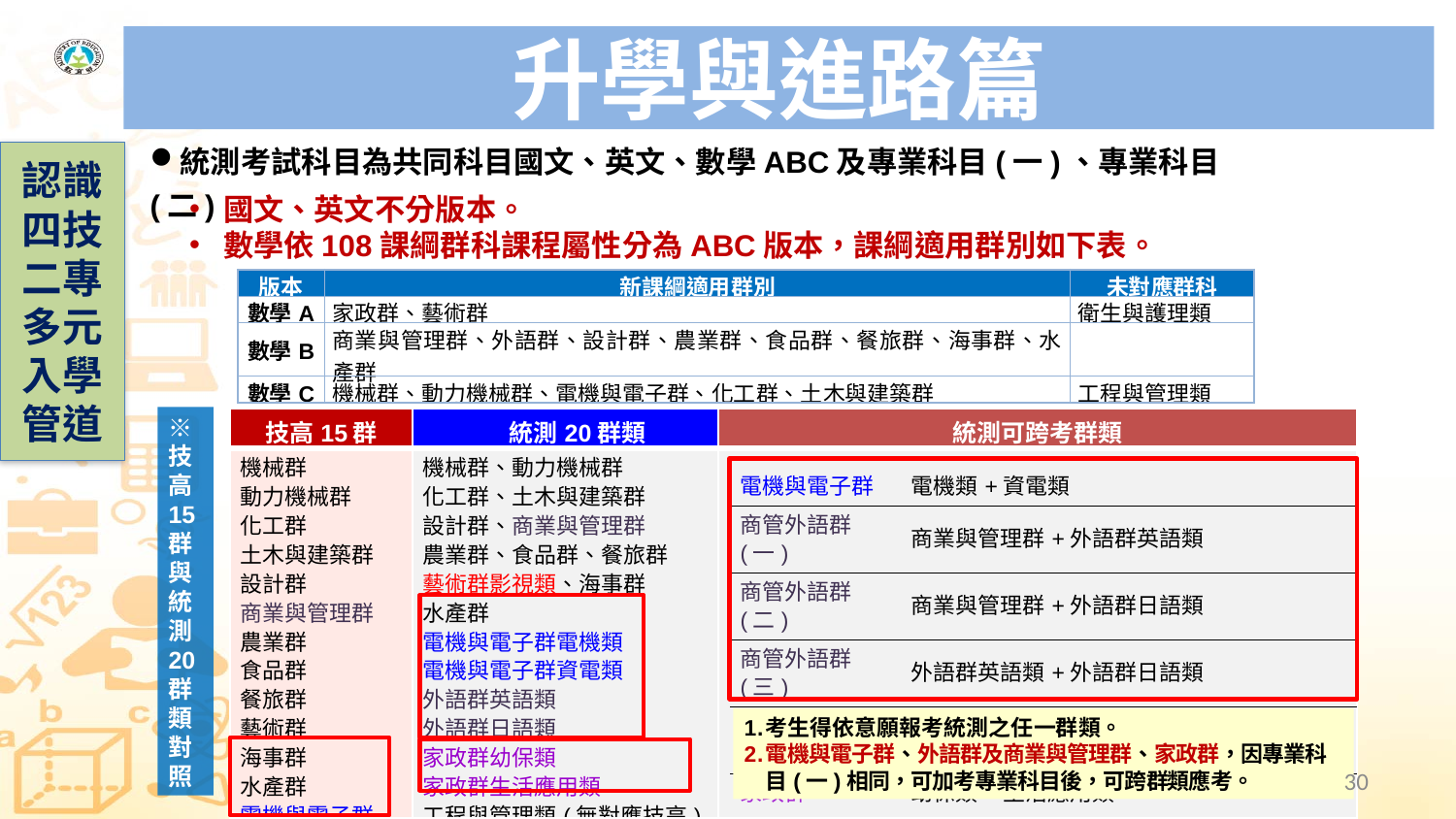

# 升學與進路篇
統測考試科目為共同科目國文、英文、數學ABC及專業科目(一)、專業科目(二)
認識四技二專多元入學管道
國文、英文不分版本。
數學依108課綱群科課程屬性分為ABC版本，課綱適用群別如下表。
| 版本 | 新課綱適用群別 | 未對應群科 |
| --- | --- | --- |
| 數學A | 家政群、藝術群 | 衛生與護理類 |
| 數學B | 商業與管理群、外語群、設計群、農業群、食品群、餐旅群、海事群、水產群 |  |
| 數學C | 機械群、動力機械群、電機與電子群、化工群、土木與建築群 | 工程與管理類 |
※技高15群與統測20群類對照
| 技高15群 | 統測20群類 | 統測可跨考群類 |
| --- | --- | --- |
| 機械群 動力機械群 化工群 土木與建築群 設計群 商業與管理群 農業群 食品群 餐旅群 藝術群 海事群 水產群 電機與電子群 外語群 家政群 | 機械群、動力機械群 化工群、土木與建築群 設計群、商業與管理群 農業群、食品群、餐旅群 藝術群影視類、海事群 水產群 電機與電子群電機類 電機與電子群資電類 外語群英語類 外語群日語類 家政群幼保類 家政群生活應用類 工程與管理類(無對應技高) 衛生與護理類(無對應技高) |  |

| 電機與電子群 | 電機類+資電類 |
| --- | --- |
| 商管外語群(一) | 商業與管理群+外語群英語類 |
| 商管外語群(二) | 商業與管理群+外語群日語類 |
| 商管外語群(三) | 外語群英語類+外語群日語類 |
| 商管外語群(四) | 商業與管理群+外語群英語類+外語群日語類 |
| 家政群 | 幼保類+生活應用類 |

考生得依意願報考統測之任一群類。
電機與電子群、外語群及商業與管理群、家政群，因專業科目(一)相同，可加考專業科目後，可跨群類應考。

30